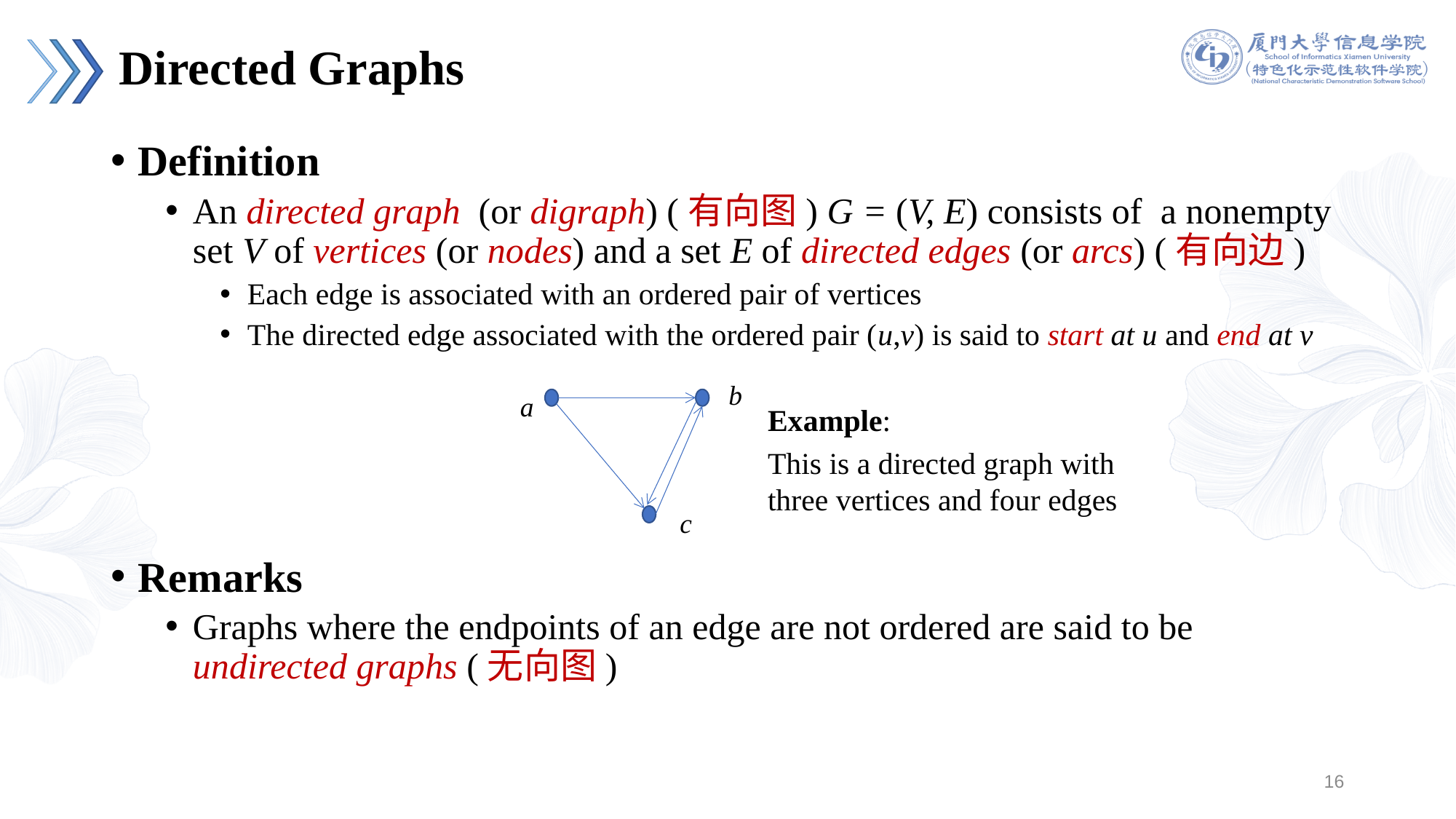

Directed Graphs
Definition
An directed graph  (or digraph) (有向图) G = (V, E) consists of  a nonempty set V of vertices (or nodes) and a set E of directed edges (or arcs) (有向边)
Each edge is associated with an ordered pair of vertices
The directed edge associated with the ordered pair (u,v) is said to start at u and end at v

Remarks
Graphs where the endpoints of an edge are not ordered are said to be undirected graphs (无向图)
b
a

c

Example:
This is a directed graph with three vertices and four edges
16